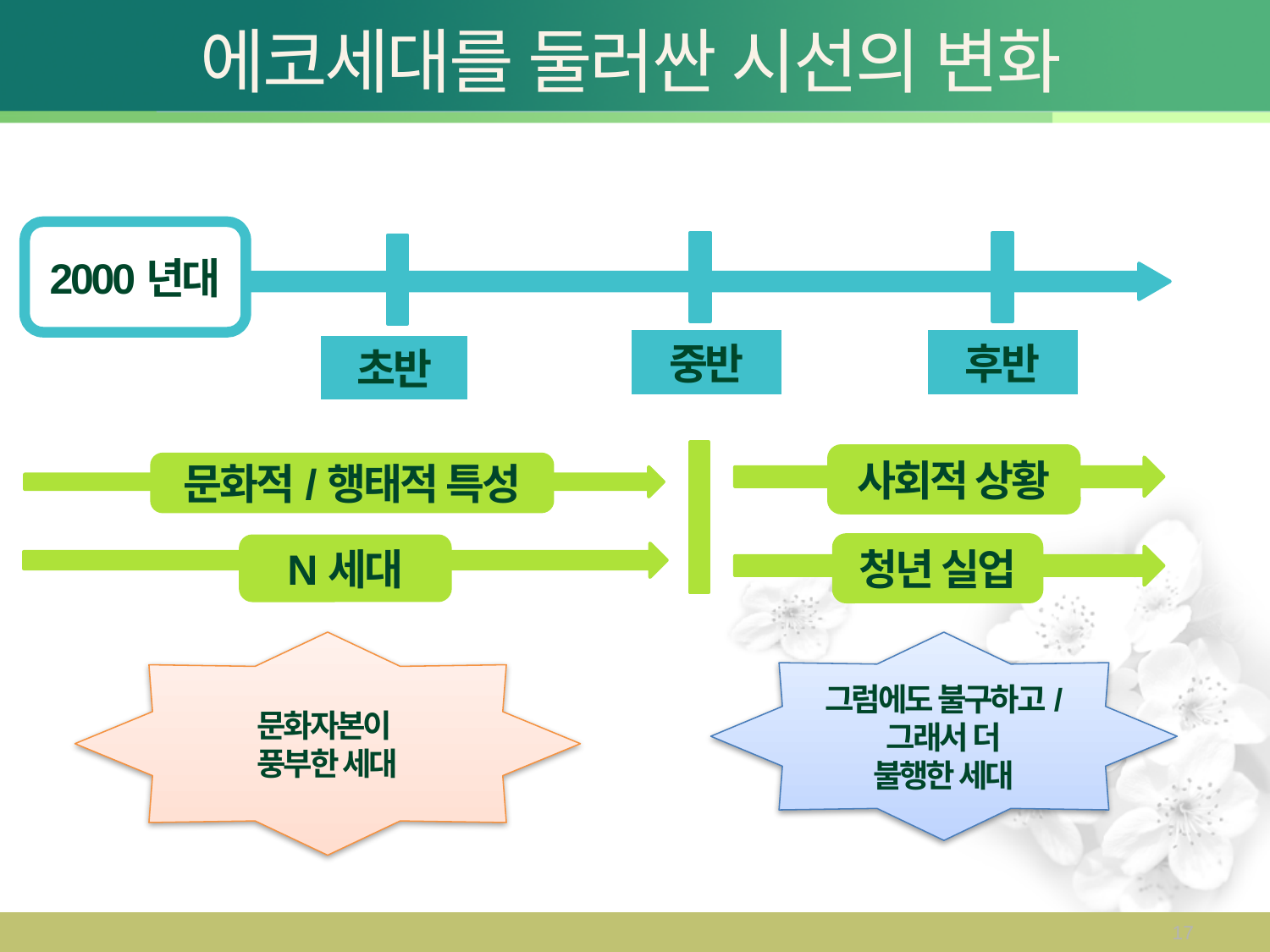

# 에코세대를 둘러싼 시선의 변화
2000년대

후반
중반
초반

사회적 상황

문화적/행태적 특성

청년 실업

N세대

문화자본이
풍부한 세대
그럼에도 불구하고/
그래서 더
불행한 세대
17